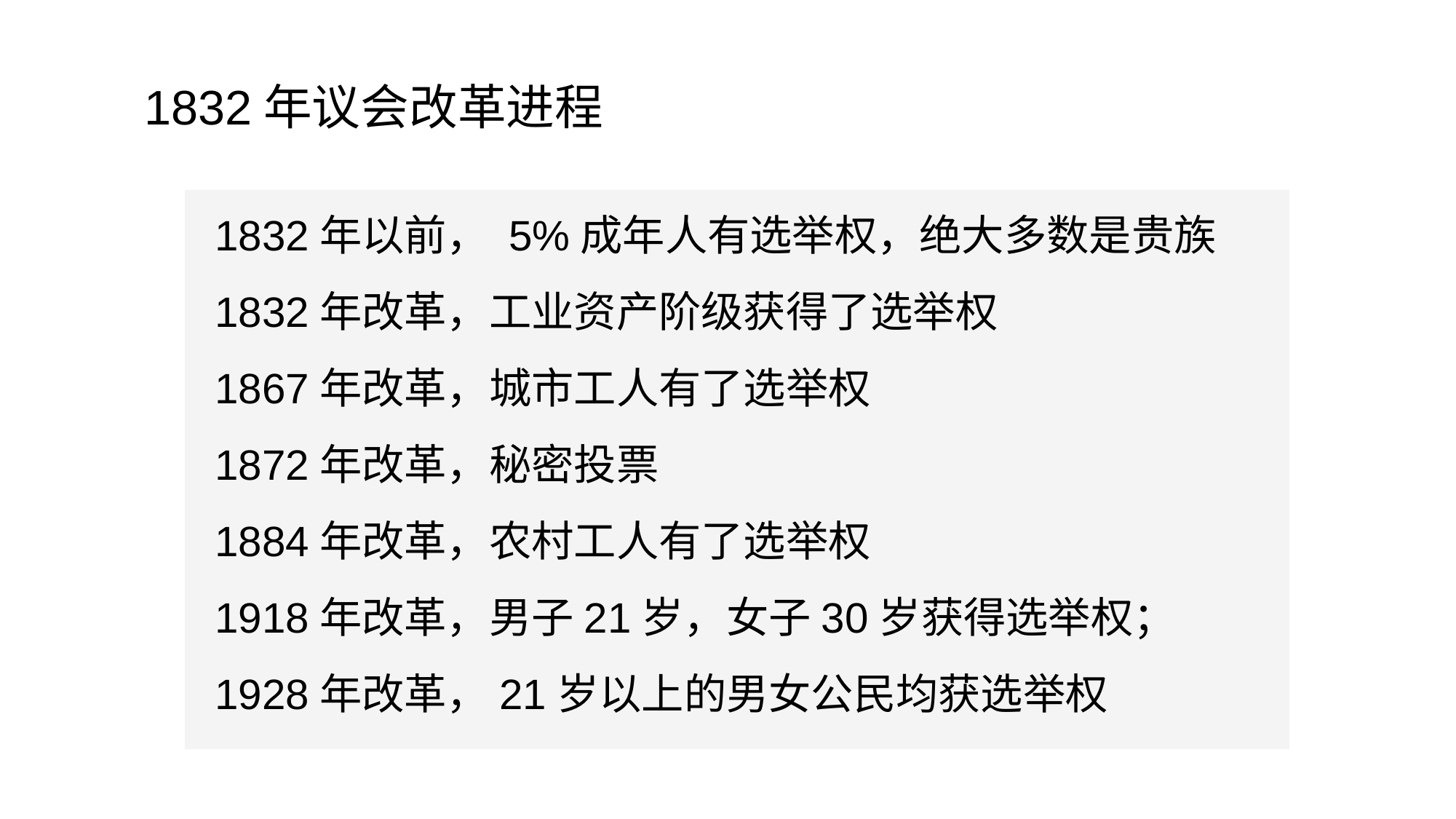

1832年议会改革进程
1832年以前， 5%成年人有选举权，绝大多数是贵族
1832年改革，工业资产阶级获得了选举权
1867年改革，城市工人有了选举权
1872年改革，秘密投票
1884年改革，农村工人有了选举权
1918年改革，男子21岁，女子30岁获得选举权；
1928年改革，21岁以上的男女公民均获选举权